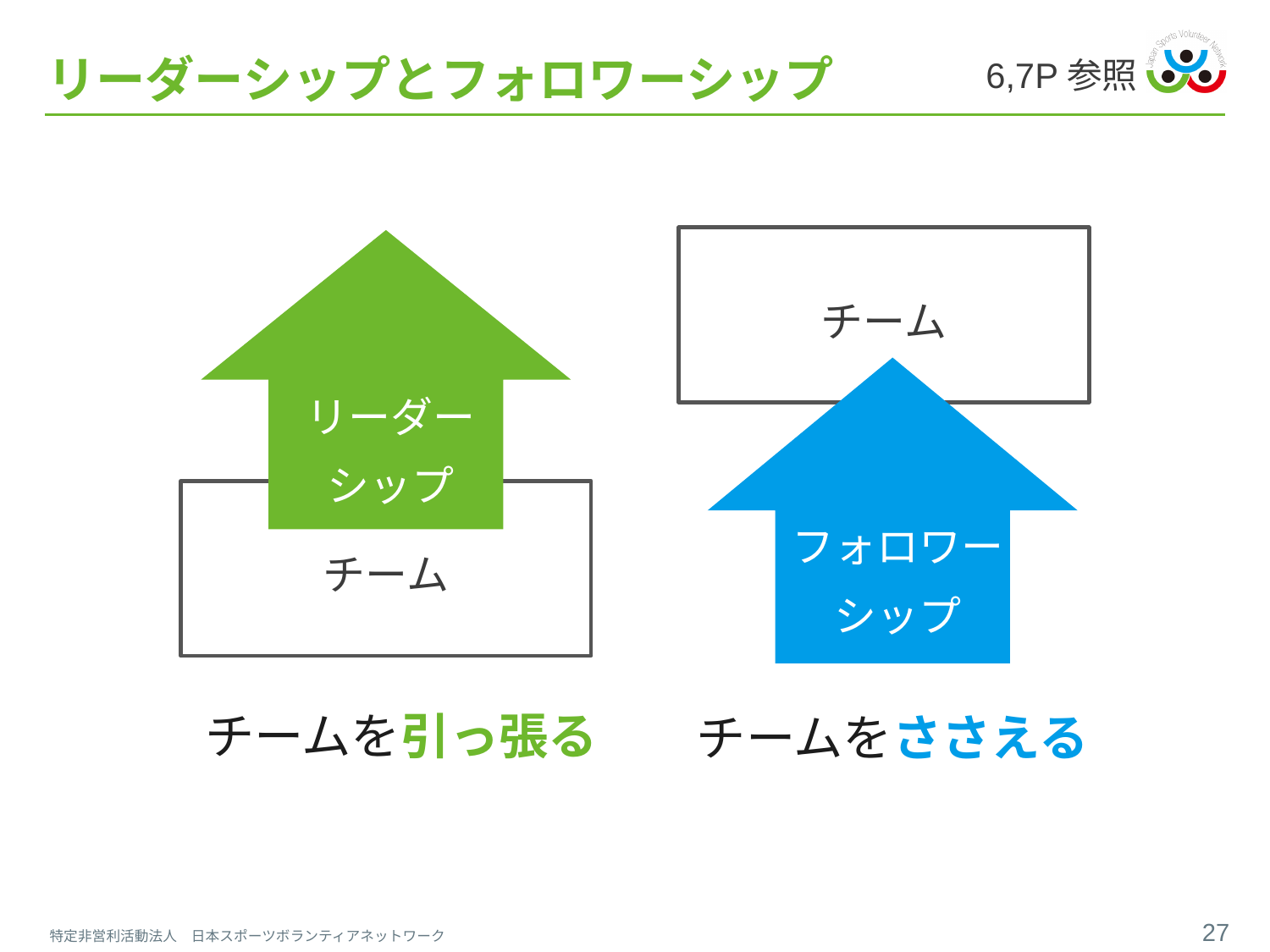

6,7P参照
# リーダーシップとフォロワーシップ
リーダー
シップ
チーム
フォロワー
シップ
チーム
チームを引っ張る
チームをささえる